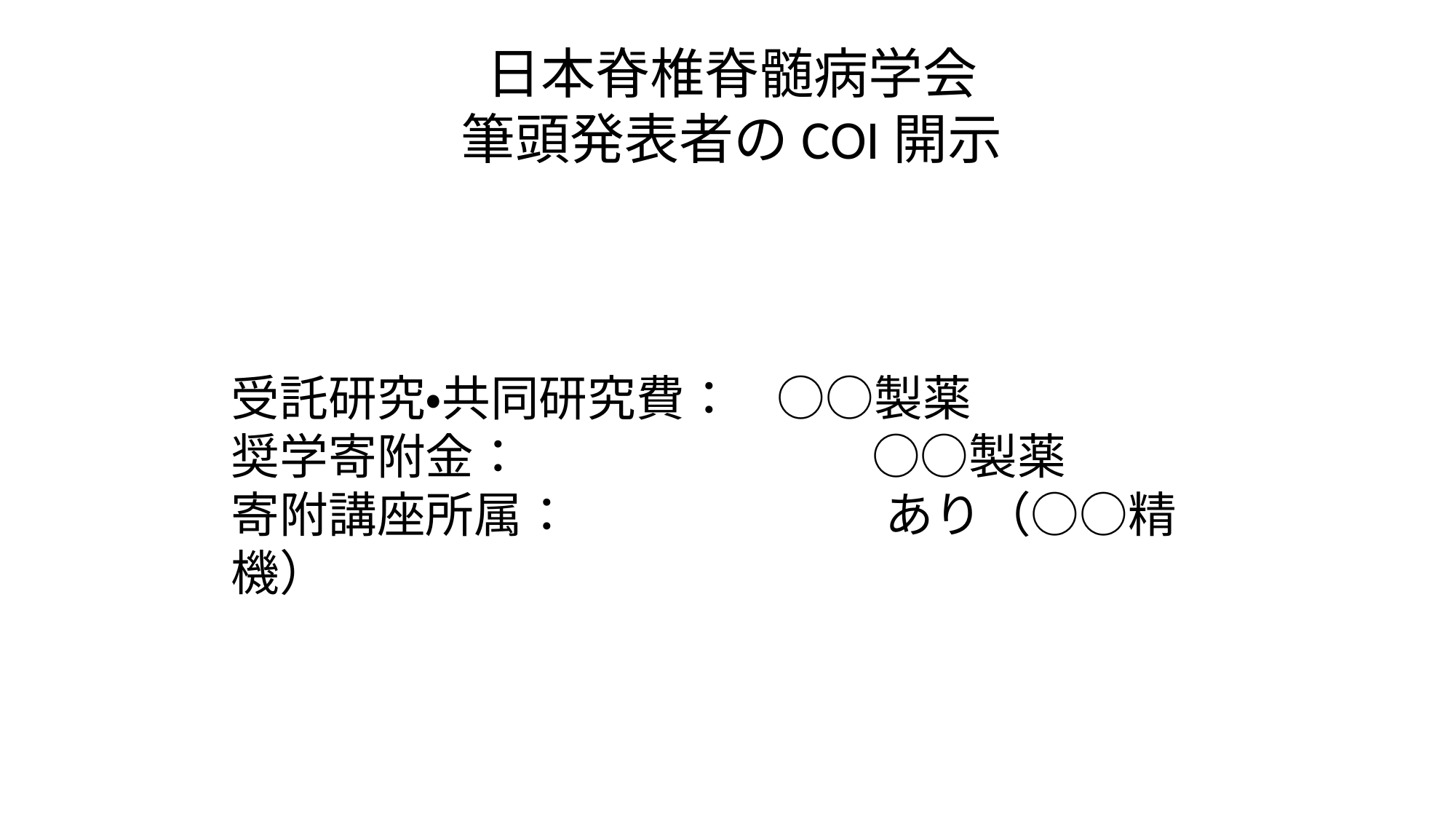

日本脊椎脊髄病学会
筆頭発表者のCOI開示
受託研究・共同研究費：	○○製薬
奨学寄附金：	　　　　　　  ○○製薬
寄附講座所属：	                    あり（○○精機）